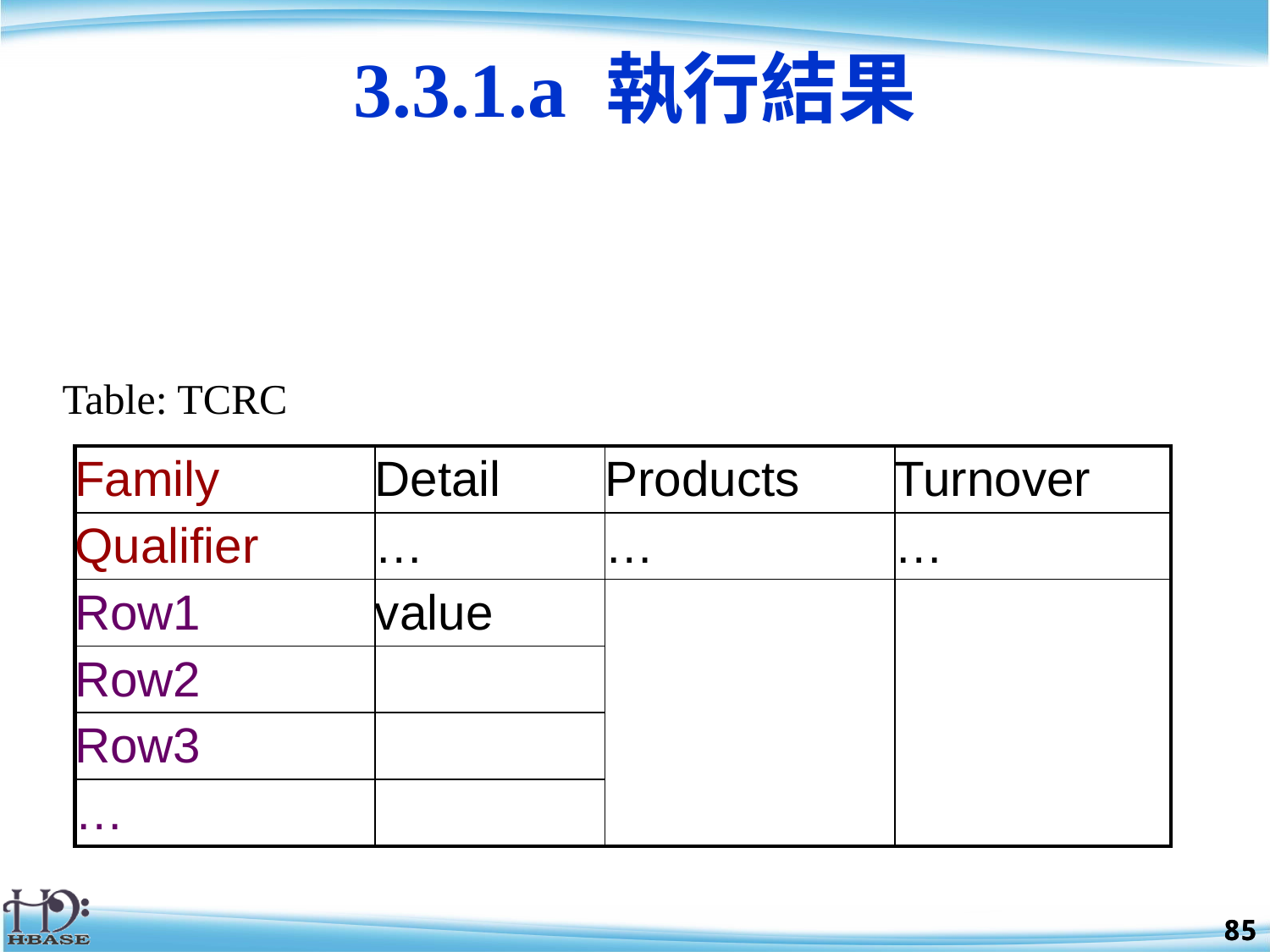

3.3.1.a 執行結果
Table: TCRC
| Family | Detail | Products | Turnover |
| --- | --- | --- | --- |
| Qualifier | … | … | … |
| Row1 | value |  |  |
| Row2 |  |  |  |
| Row3 |  |  |  |
| … |  |  |  |
85
85